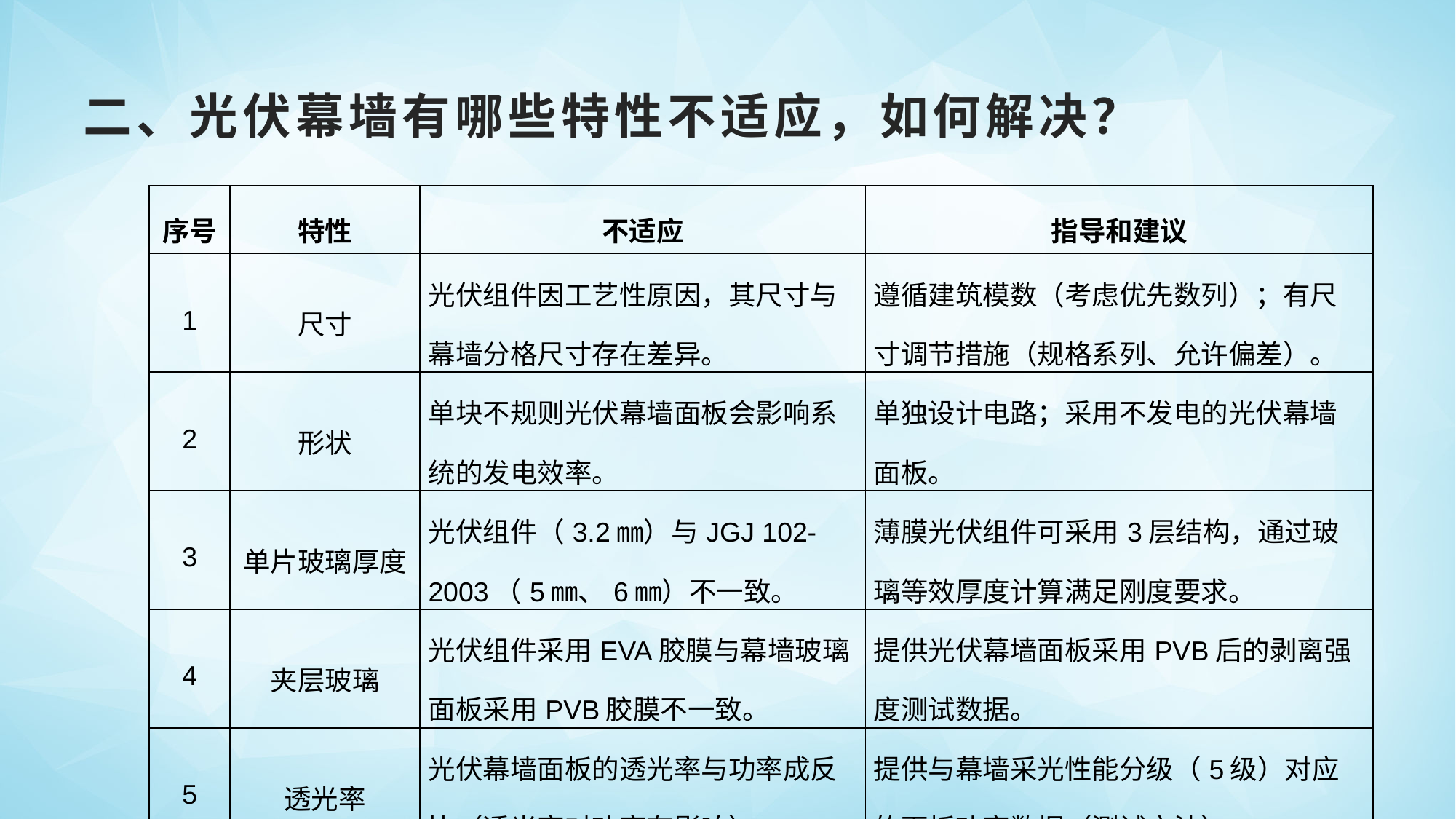

# 二、光伏幕墙有哪些特性不适应，如何解决？

| 序号 | 特性 | 不适应 | 指导和建议 |
| --- | --- | --- | --- |
| 1 | 尺寸 | 光伏组件因工艺性原因，其尺寸与幕墙分格尺寸存在差异。 | 遵循建筑模数（考虑优先数列）；有尺寸调节措施（规格系列、允许偏差）。 |
| 2 | 形状 | 单块不规则光伏幕墙面板会影响系统的发电效率。 | 单独设计电路；采用不发电的光伏幕墙面板。 |
| 3 | 单片玻璃厚度 | 光伏组件（3.2㎜）与JGJ 102-2003（5㎜、6㎜）不一致。 | 薄膜光伏组件可采用3层结构，通过玻璃等效厚度计算满足刚度要求。 |
| 4 | 夹层玻璃 | 光伏组件采用EVA胶膜与幕墙玻璃面板采用PVB胶膜不一致。 | 提供光伏幕墙面板采用PVB后的剥离强度测试数据。 |
| 5 | 透光率 | 光伏幕墙面板的透光率与功率成反比（透光率对功率有影响）。 | 提供与幕墙采光性能分级（5级）对应的面板功率数据（测试方法）。 |